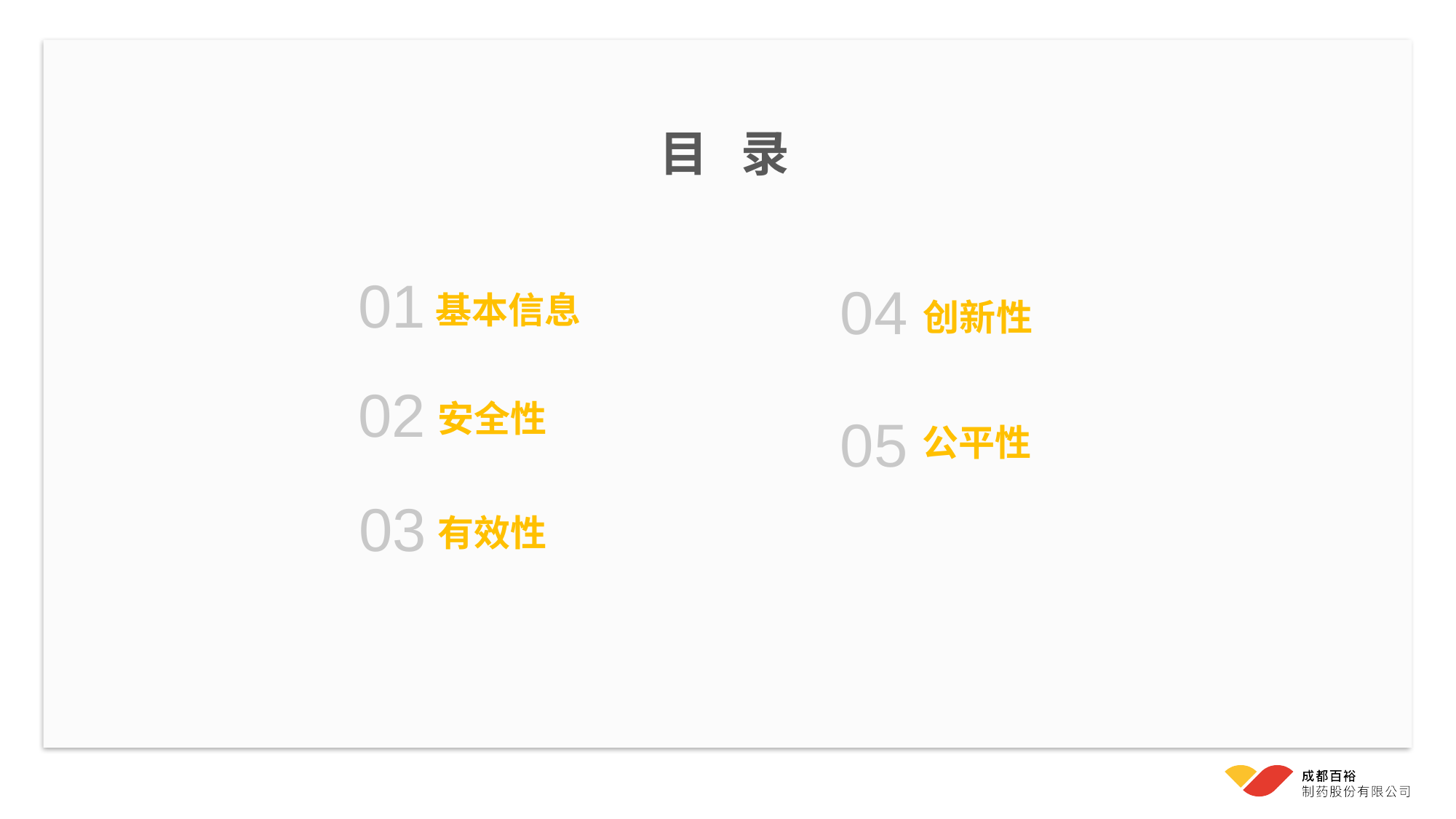

目   录
01
基本信息
04
创新性
05
02
安全性
公平性
03
有效性